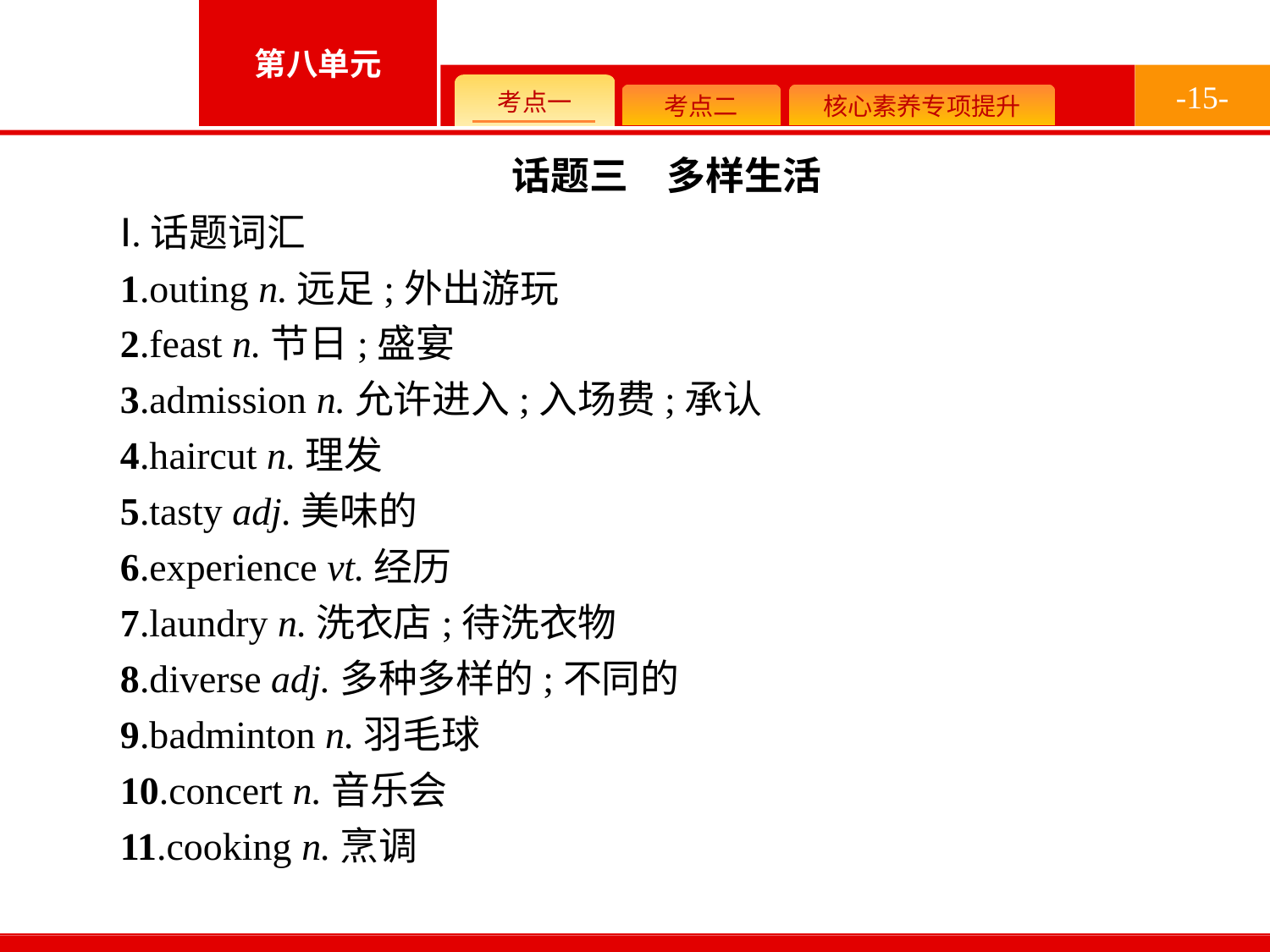

-15-
话题三　多样生活
Ⅰ.话题词汇
1.outing n.远足;外出游玩
2.feast n.节日;盛宴
3.admission n.允许进入;入场费;承认
4.haircut n.理发
5.tasty adj.美味的
6.experience vt.经历
7.laundry n.洗衣店;待洗衣物
8.diverse adj.多种多样的;不同的
9.badminton n.羽毛球
10.concert n.音乐会
11.cooking n.烹调